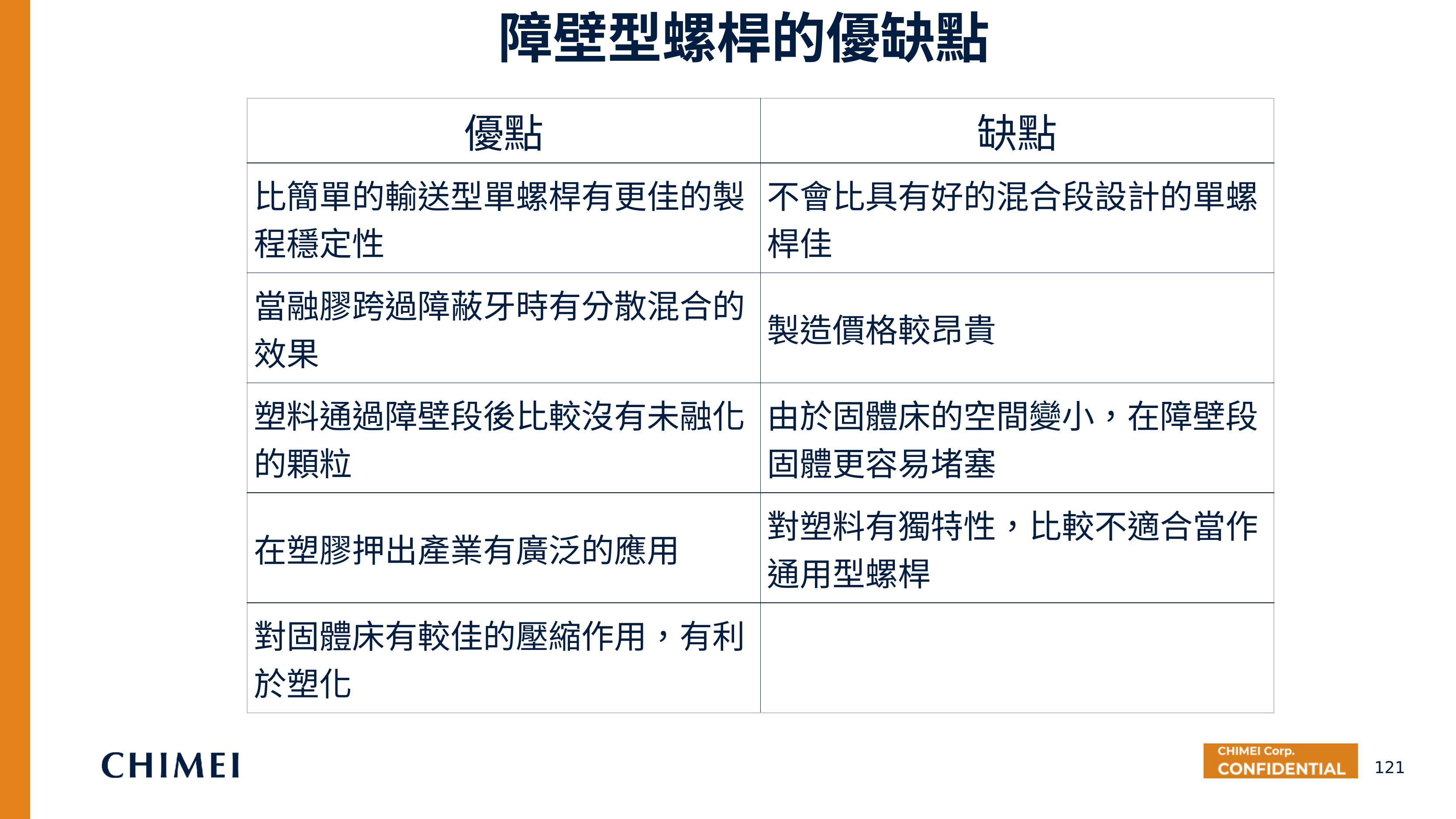

障壁型螺桿的優缺點
| 優點 | 缺點 |
| --- | --- |
| 比簡單的輸送型單螺桿有更佳的製程穩定性 | 不會比具有好的混合段設計的單螺桿佳 |
| 當融膠跨過障蔽牙時有分散混合的效果 | 製造價格較昂貴 |
| 塑料通過障壁段後比較沒有未融化的顆粒 | 由於固體床的空間變小，在障壁段固體更容易堵塞 |
| 在塑膠押出產業有廣泛的應用 | 對塑料有獨特性，比較不適合當作通用型螺桿 |
| 對固體床有較佳的壓縮作用，有利於塑化 |  |
121